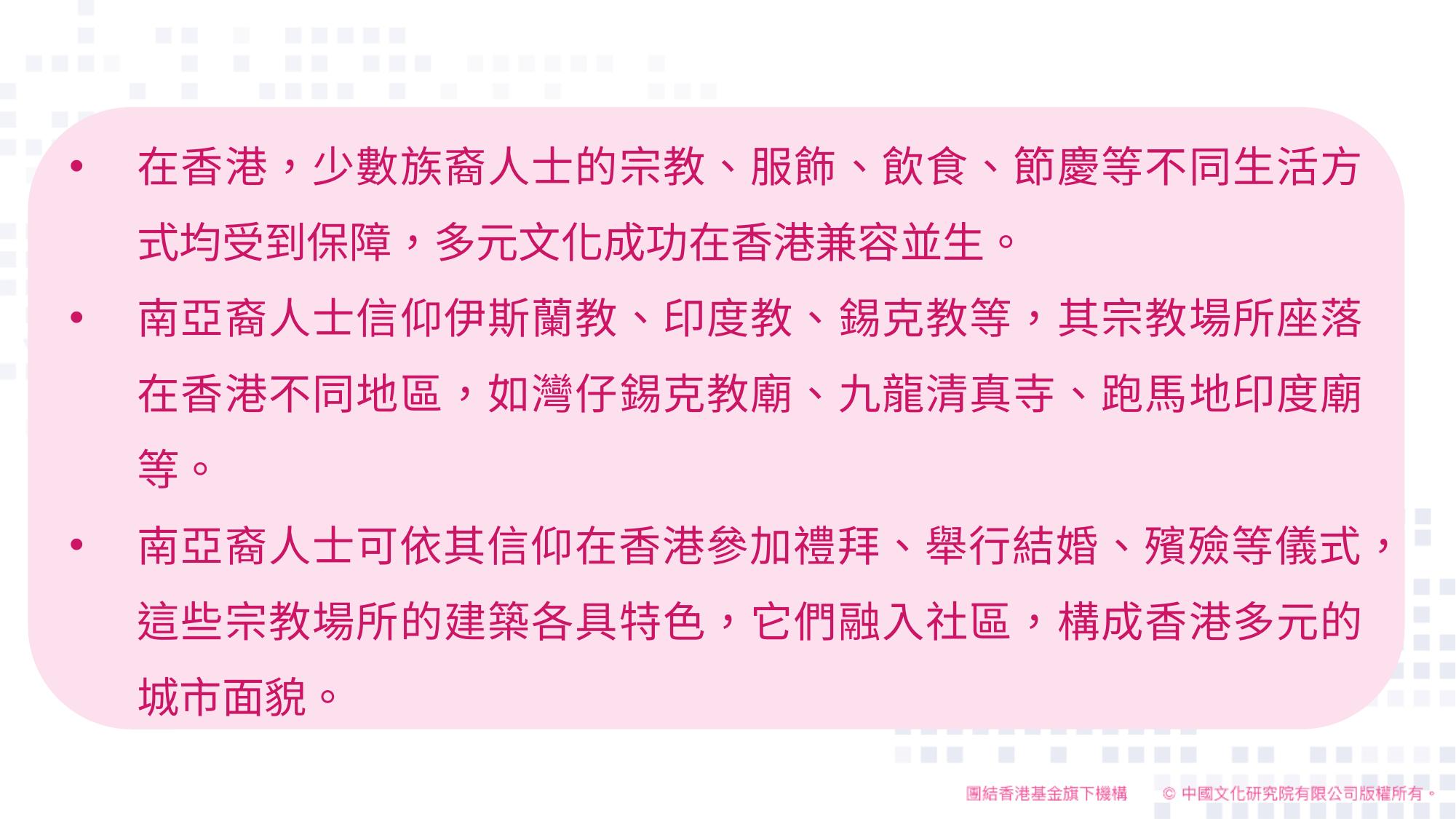

在香港，少數族裔人士的宗教、服飾、飲食、節慶等不同生活方式均受到保障，多元文化成功在香港兼容並生。
南亞裔人士信仰伊斯蘭教、印度教、錫克教等，其宗教場所座落在香港不同地區，如灣仔錫克教廟、九龍清真寺、跑馬地印度廟等。
南亞裔人士可依其信仰在香港參加禮拜、舉行結婚、殯殮等儀式，這些宗教場所的建築各具特色，它們融入社區，構成香港多元的城市面貌。